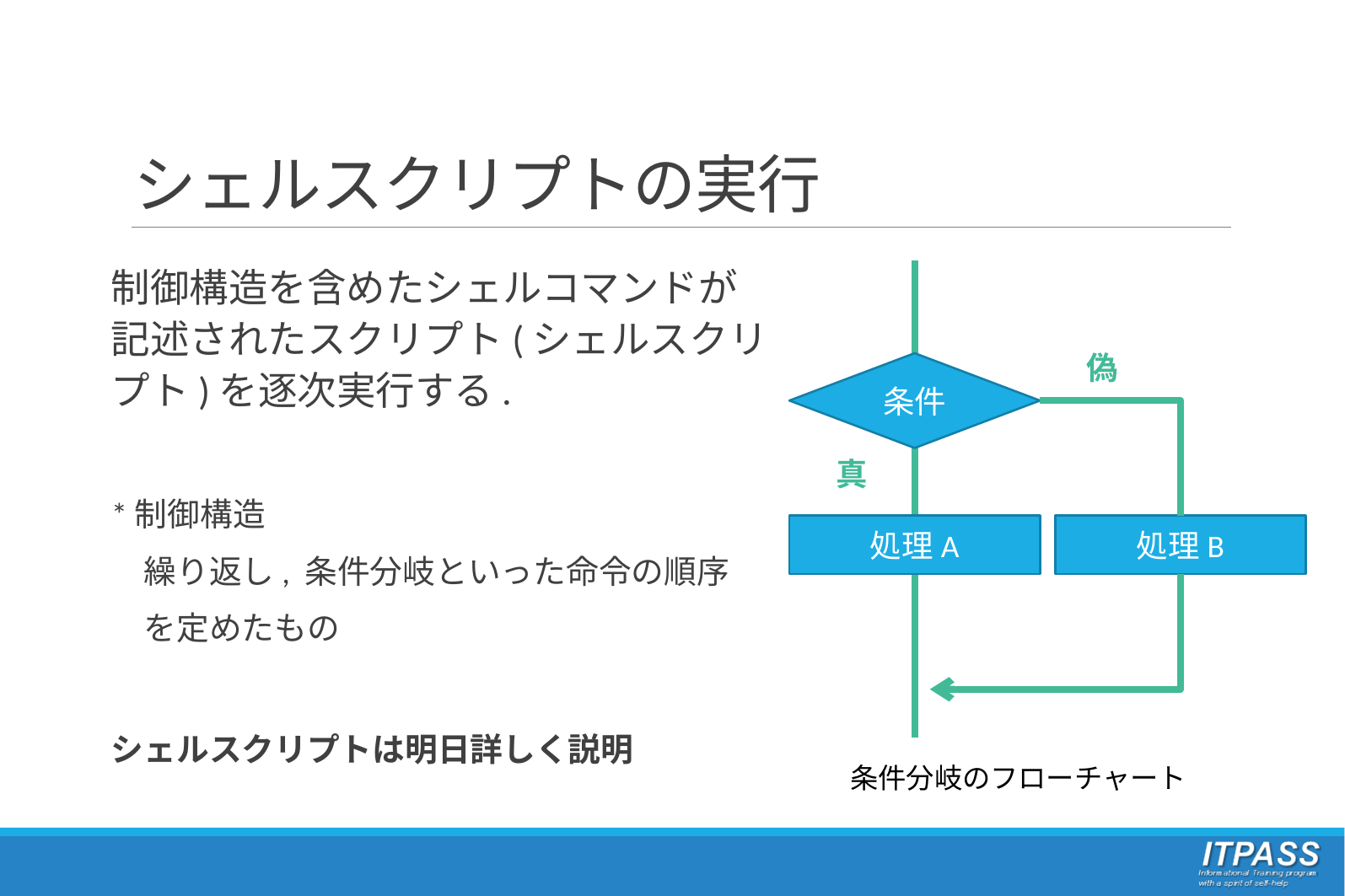

# シェルスクリプトの実行
制御構造を含めたシェルコマンドが記述されたスクリプト(シェルスクリプト)を逐次実行する.

*制御構造
　繰り返し, 条件分岐といった命令の順序
　を定めたもの

シェルスクリプトは明日詳しく説明
偽
条件
真
処理A
処理B
条件分岐のフローチャート